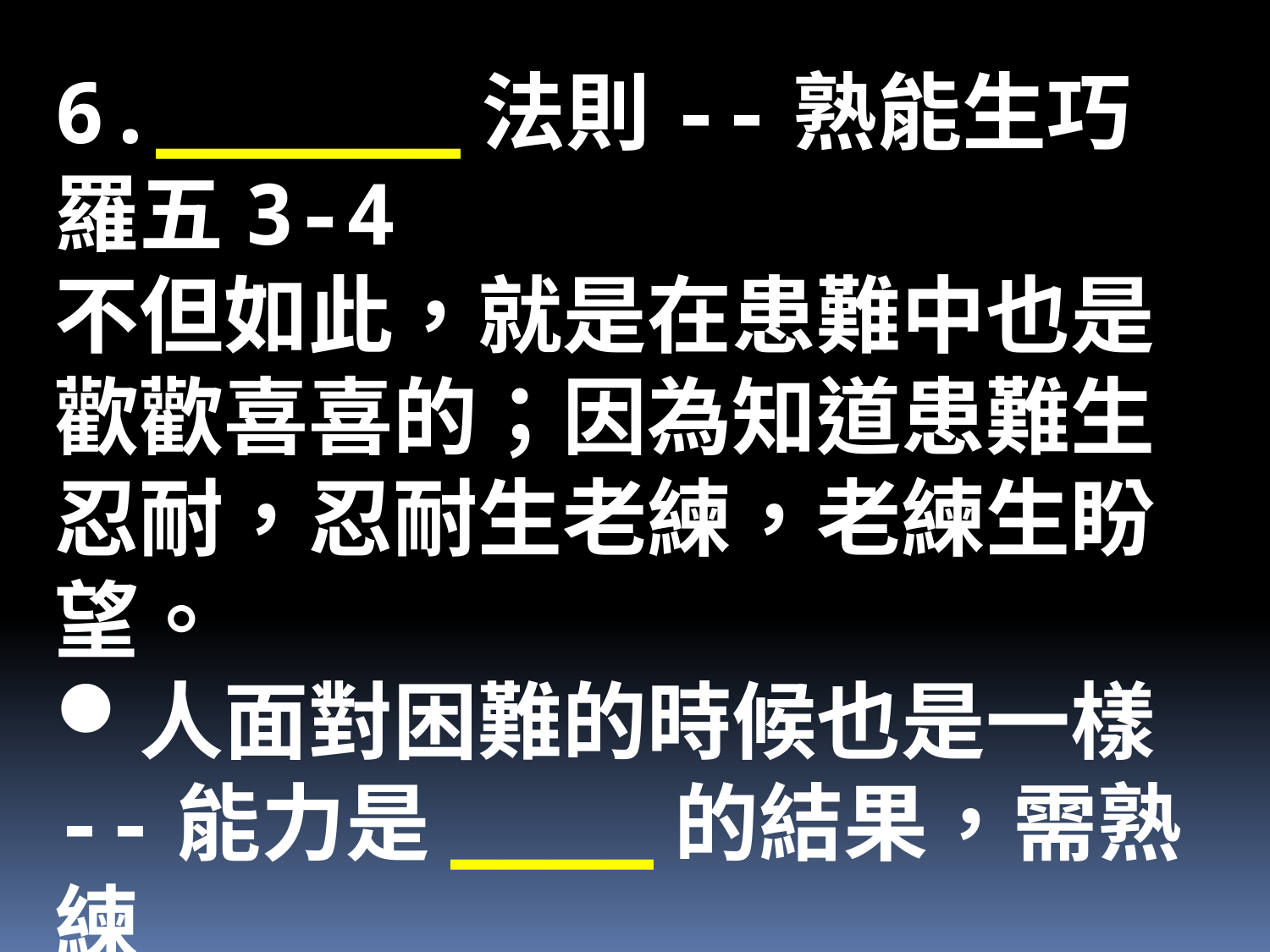

6.______法則--熟能生巧
羅五3-4
不但如此，就是在患難中也是歡歡喜喜的；因為知道患難生忍耐，忍耐生老練，老練生盼望。
人面對困難的時候也是一樣
--能力是____的結果，需熟練